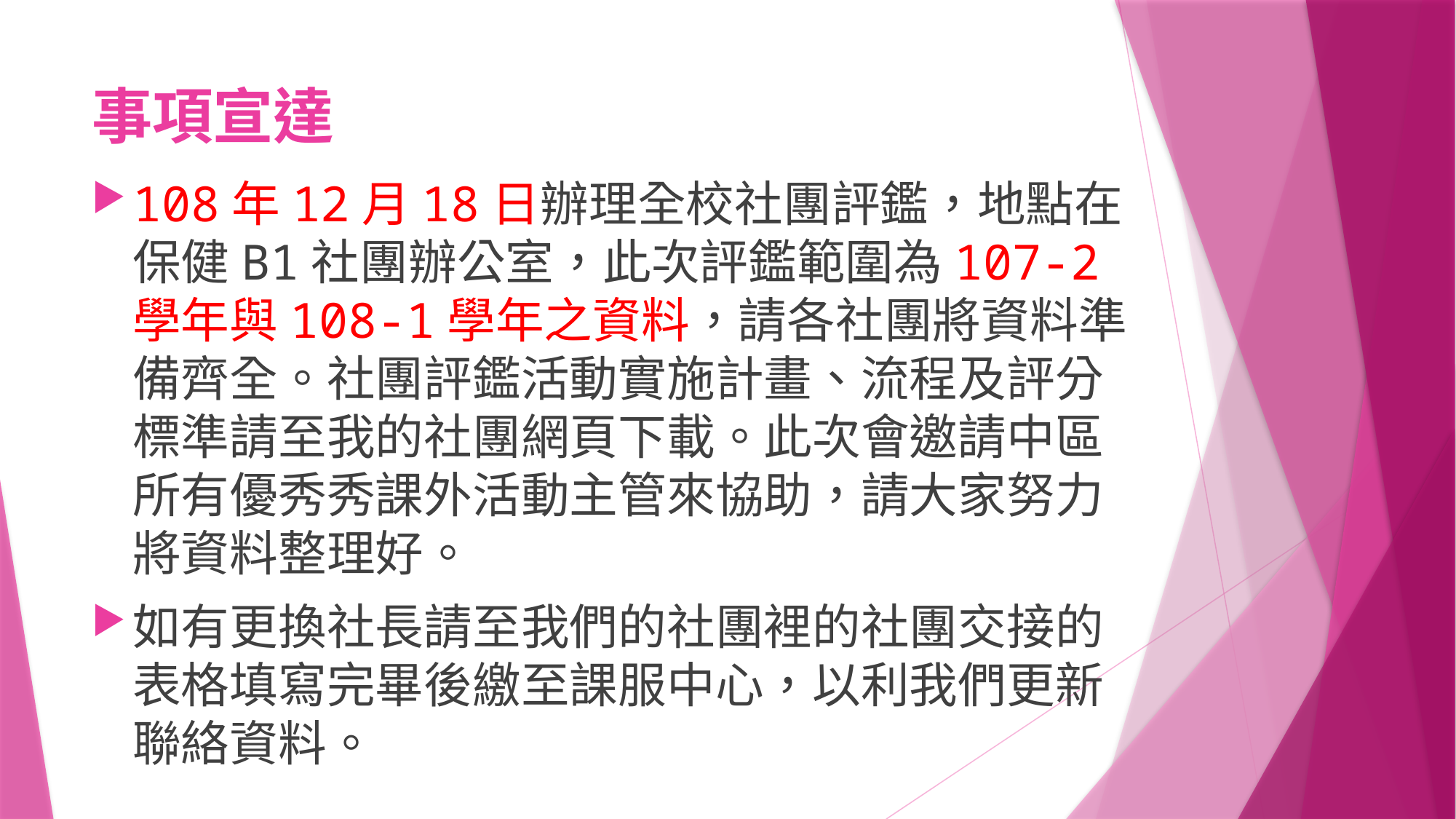

# 事項宣達
108年12月18日辦理全校社團評鑑，地點在保健B1社團辦公室，此次評鑑範圍為107-2學年與108-1學年之資料，請各社團將資料準備齊全。社團評鑑活動實施計畫、流程及評分標準請至我的社團網頁下載。此次會邀請中區所有優秀秀課外活動主管來協助，請大家努力將資料整理好。
如有更換社長請至我們的社團裡的社團交接的表格填寫完畢後繳至課服中心，以利我們更新聯絡資料。